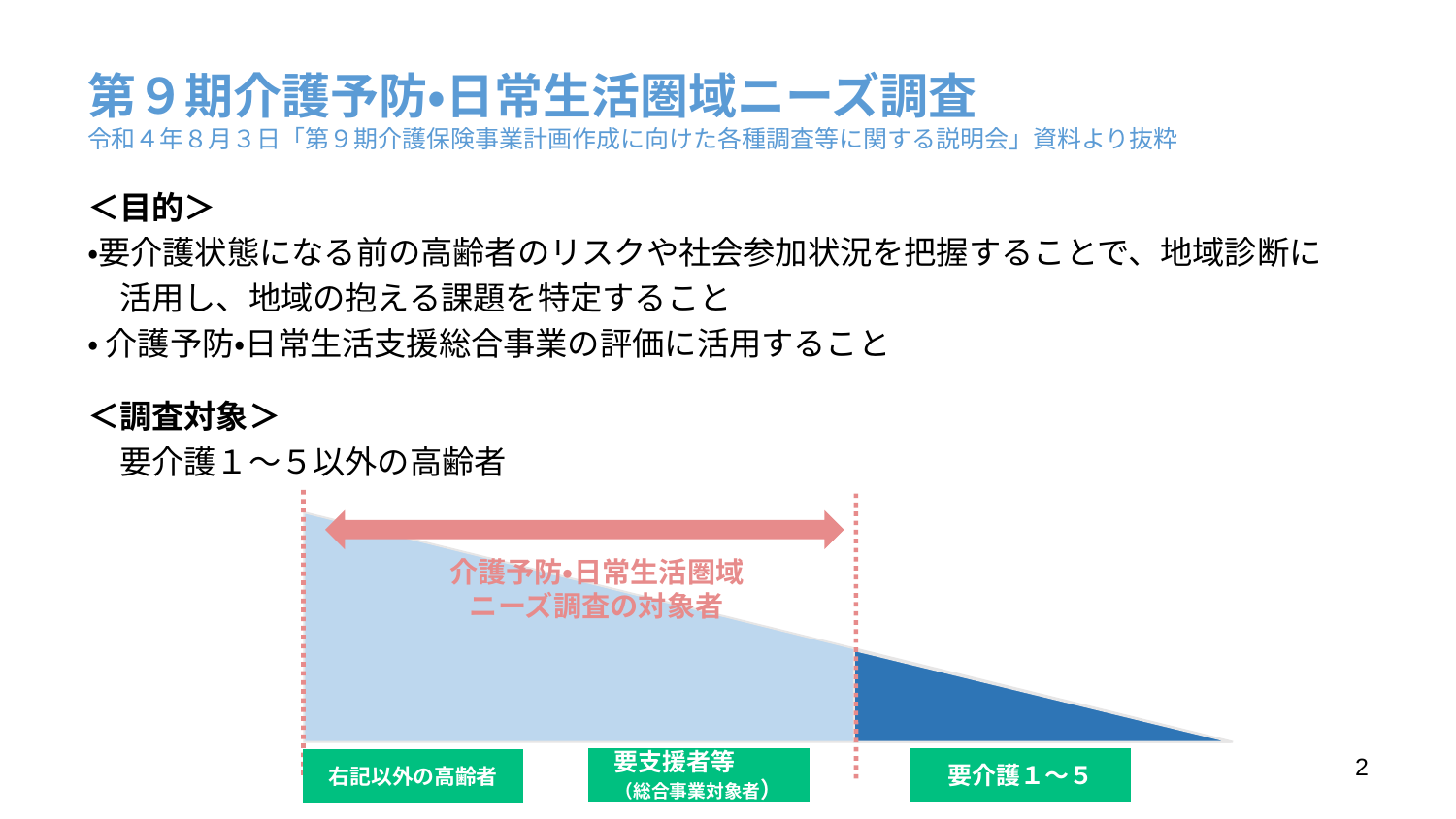

# 第９期介護予防・日常生活圏域ニーズ調査
令和４年８月３日「第９期介護保険事業計画作成に向けた各種調査等に関する説明会」資料より抜粋
＜目的＞
・要介護状態になる前の高齢者のリスクや社会参加状況を把握することで、地域診断に
　活用し、地域の抱える課題を特定すること
・ 介護予防・日常生活支援総合事業の評価に活用すること

＜調査対象＞
　要介護１～５以外の高齢者

介護予防・日常生活圏域ニーズ調査の対象者

2
要支援者等　　（総合事業対象者）
要介護１～５
右記以外の高齢者